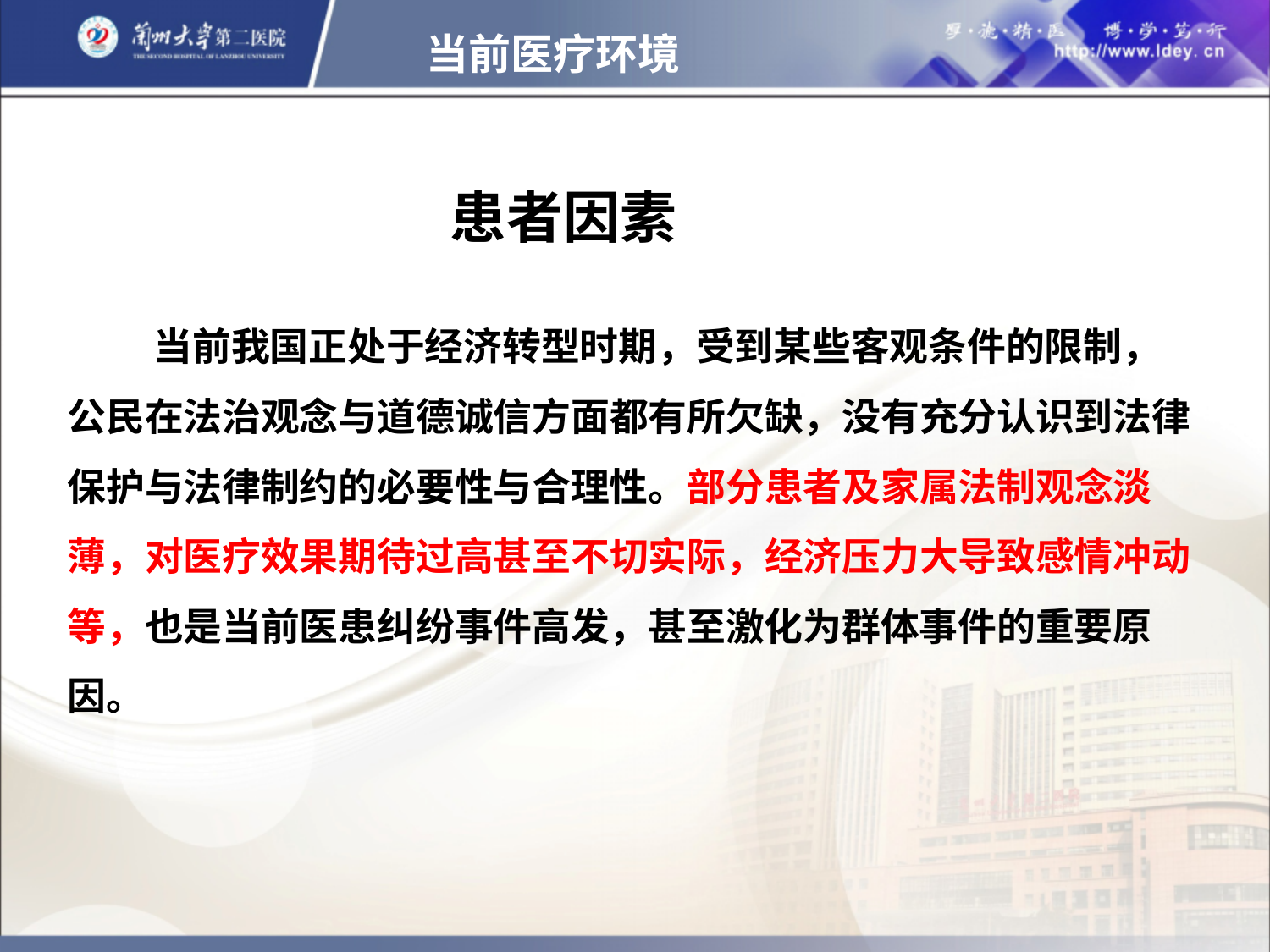

当前医疗环境
                             患者因素
        当前我国正处于经济转型时期，受到某些客观条件的限制，公民在法治观念与道德诚信方面都有所欠缺，没有充分认识到法律保护与法律制约的必要性与合理性。部分患者及家属法制观念淡薄，对医疗效果期待过高甚至不切实际，经济压力大导致感情冲动等，也是当前医患纠纷事件高发，甚至激化为群体事件的重要原因。